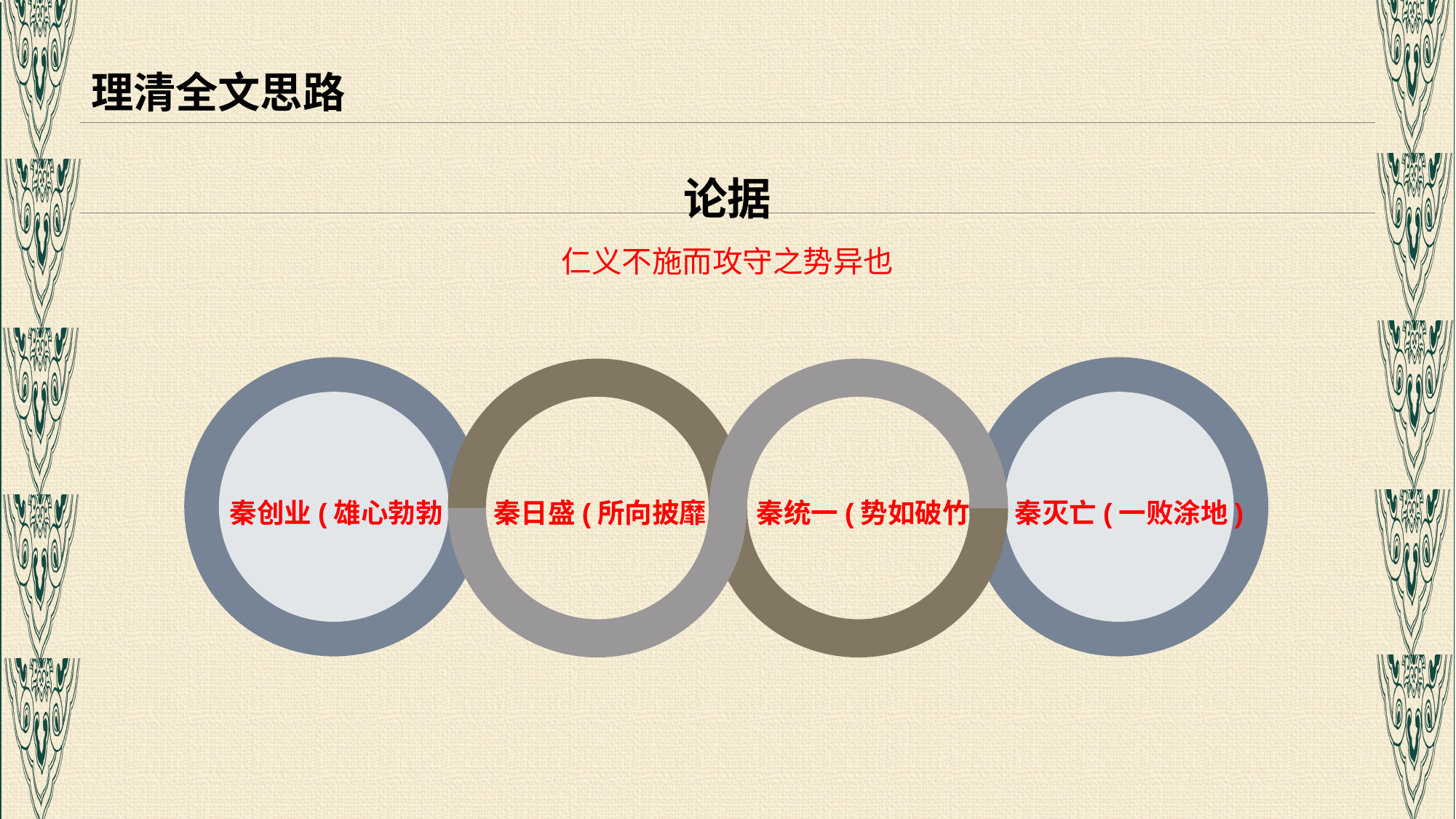

# 理清全文思路
论据
仁义不施而攻守之势异也

秦创业(雄心勃勃)
秦日盛(所向披靡)
秦统一(势如破竹)
秦灭亡(一败涂地)